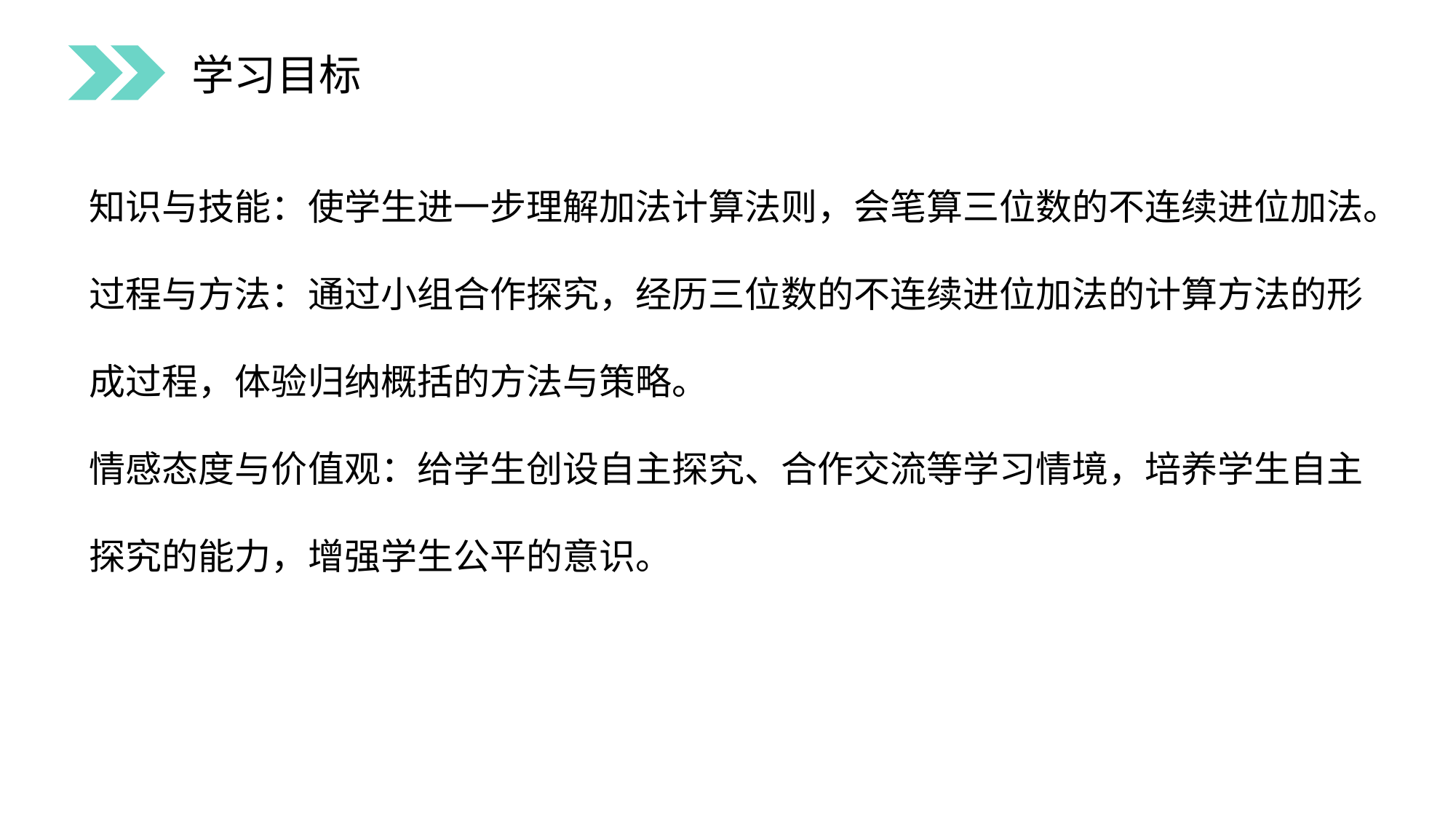

学习目标
知识与技能：使学生进一步理解加法计算法则，会笔算三位数的不连续进位加法。
过程与方法：通过小组合作探究，经历三位数的不连续进位加法的计算方法的形成过程，体验归纳概括的方法与策略。
情感态度与价值观：给学生创设自主探究、合作交流等学习情境，培养学生自主探究的能力，增强学生公平的意识。